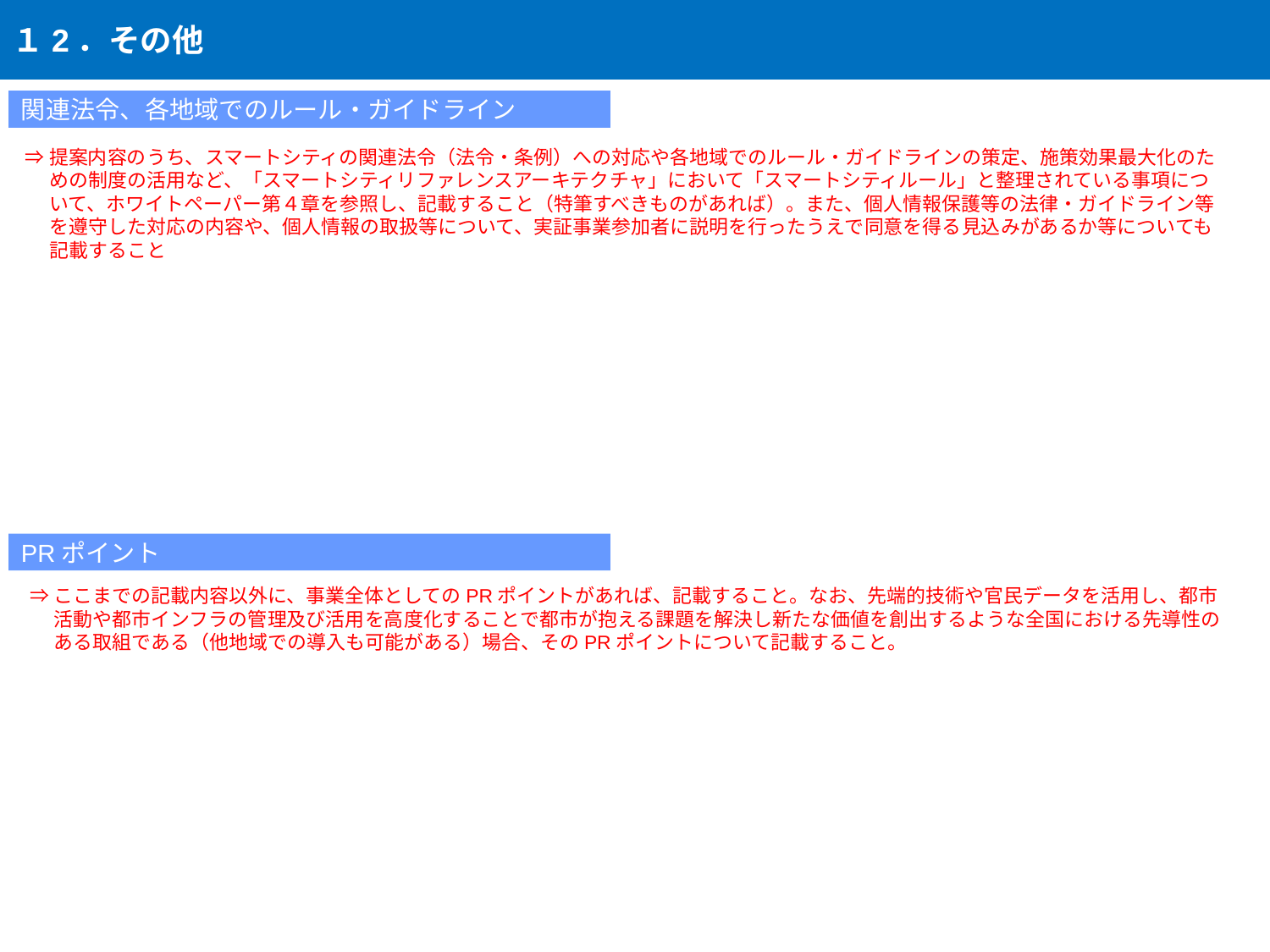

１2．その他
関連法令、各地域でのルール・ガイドライン
⇒提案内容のうち、スマートシティの関連法令（法令・条例）への対応や各地域でのルール・ガイドラインの策定、施策効果最大化のための制度の活用など、「スマートシティリファレンスアーキテクチャ」において「スマートシティルール」と整理されている事項について、ホワイトペーパー第４章を参照し、記載すること（特筆すべきものがあれば）。また、個人情報保護等の法律・ガイドライン等を遵守した対応の内容や、個人情報の取扱等について、実証事業参加者に説明を行ったうえで同意を得る見込みがあるか等についても記載すること

PRポイント
⇒ここまでの記載内容以外に、事業全体としてのPRポイントがあれば、記載すること。なお、先端的技術や官民データを活用し、都市活動や都市インフラの管理及び活用を高度化することで都市が抱える課題を解決し新たな価値を創出するような全国における先導性のある取組である（他地域での導入も可能がある）場合、そのPRポイントについて記載すること。